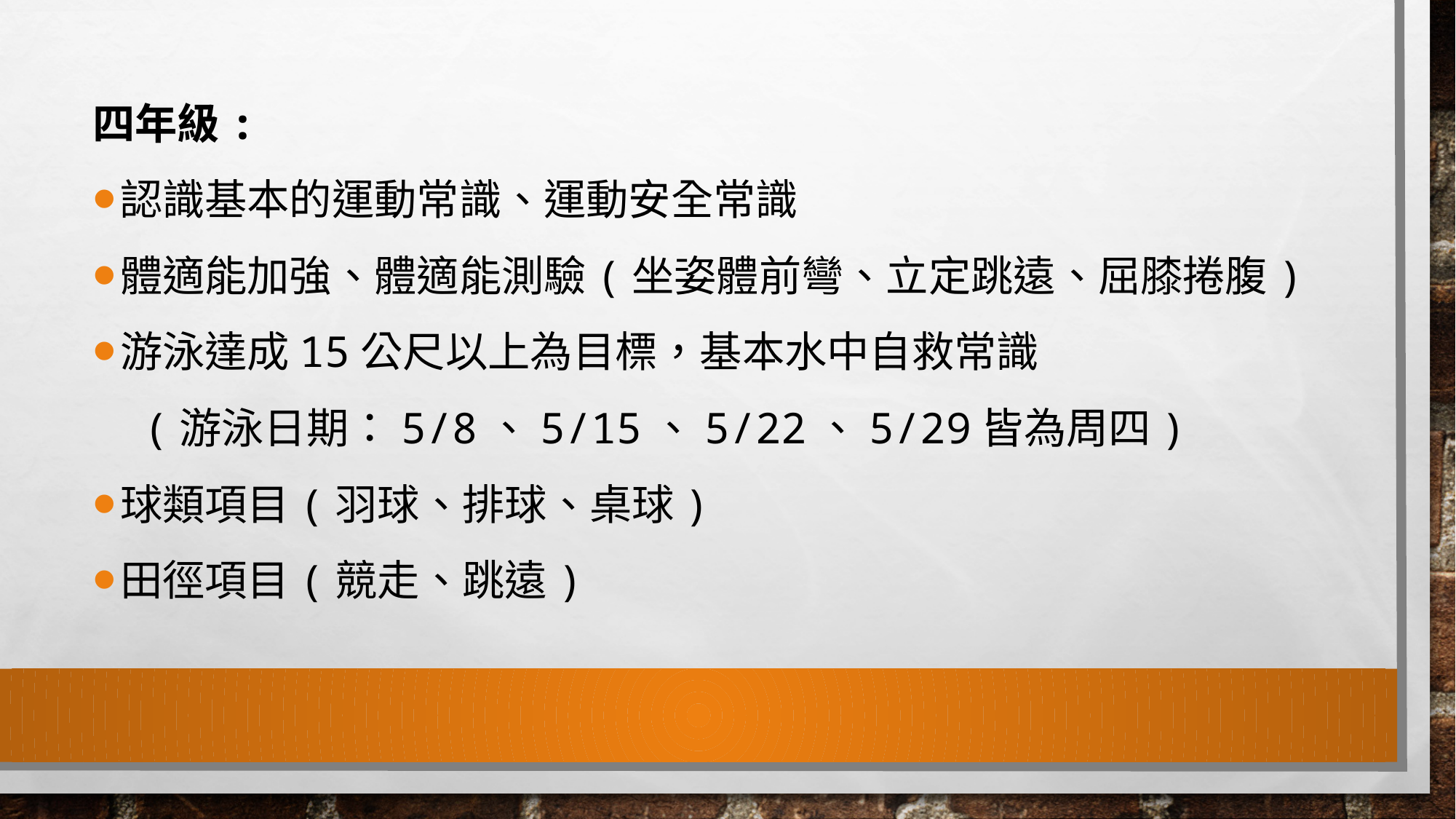

四年級:
認識基本的運動常識、運動安全常識
體適能加強、體適能測驗(坐姿體前彎、立定跳遠、屈膝捲腹)
游泳達成15公尺以上為目標，基本水中自救常識
  (游泳日期：5/8、5/15、5/22、5/29皆為周四)
球類項目(羽球、排球、桌球)
田徑項目(競走、跳遠)